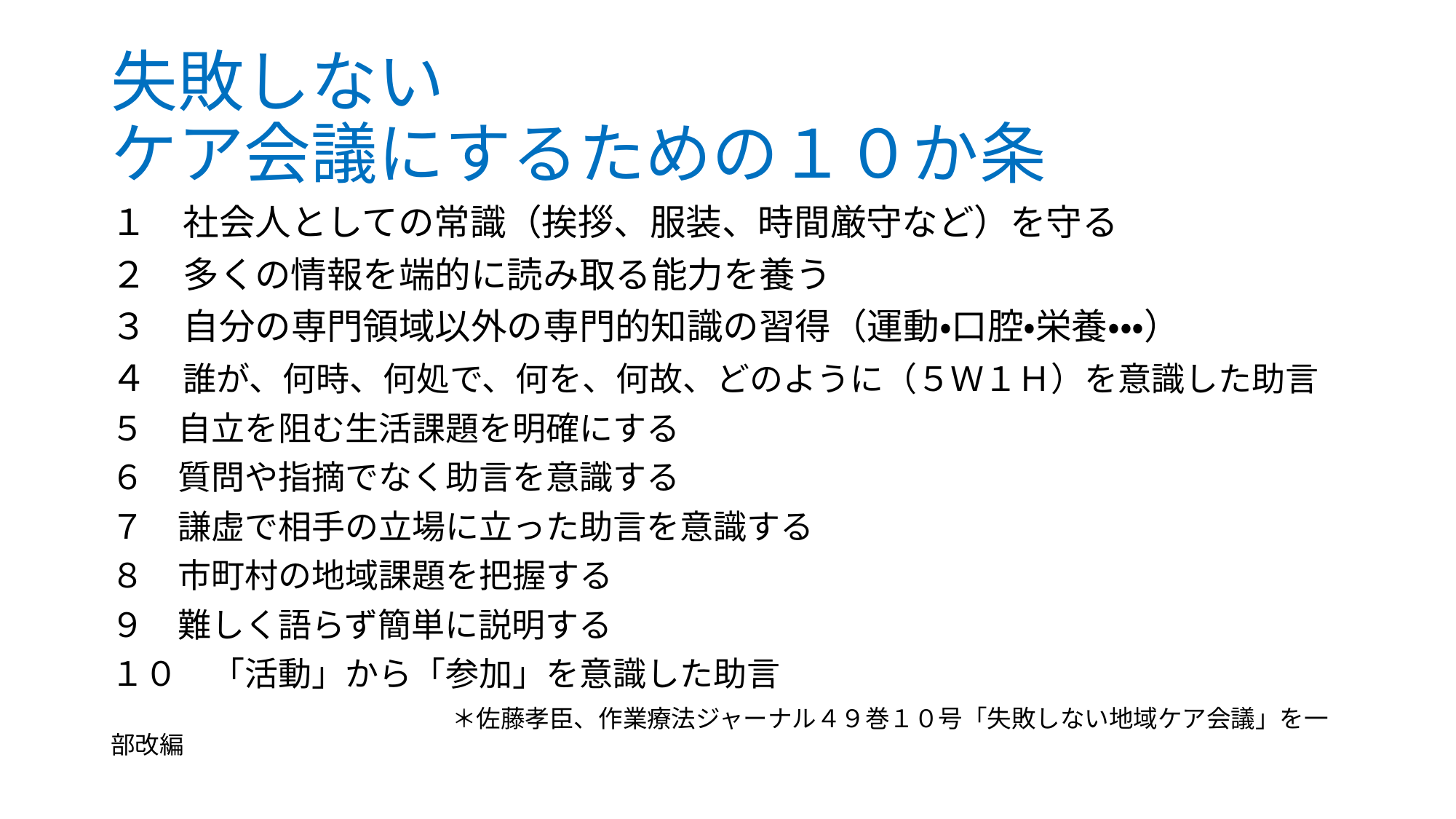

# 失敗しない ケア会議にするための１０か条
１　社会人としての常識（挨拶、服装、時間厳守など）を守る
２　多くの情報を端的に読み取る能力を養う
３　自分の専門領域以外の専門的知識の習得（運動・口腔・栄養・・・）
４　誰が、何時、何処で、何を、何故、どのように（５Ｗ１Ｈ）を意識した助言
５　自立を阻む生活課題を明確にする
６　質問や指摘でなく助言を意識する
７　謙虚で相手の立場に立った助言を意識する
８　市町村の地域課題を把握する
９　難しく語らず簡単に説明する
１０　「活動」から「参加」を意識した助言
　　　　　　　　　　　　　　＊佐藤孝臣、作業療法ジャーナル４９巻１０号「失敗しない地域ケア会議」を一部改編